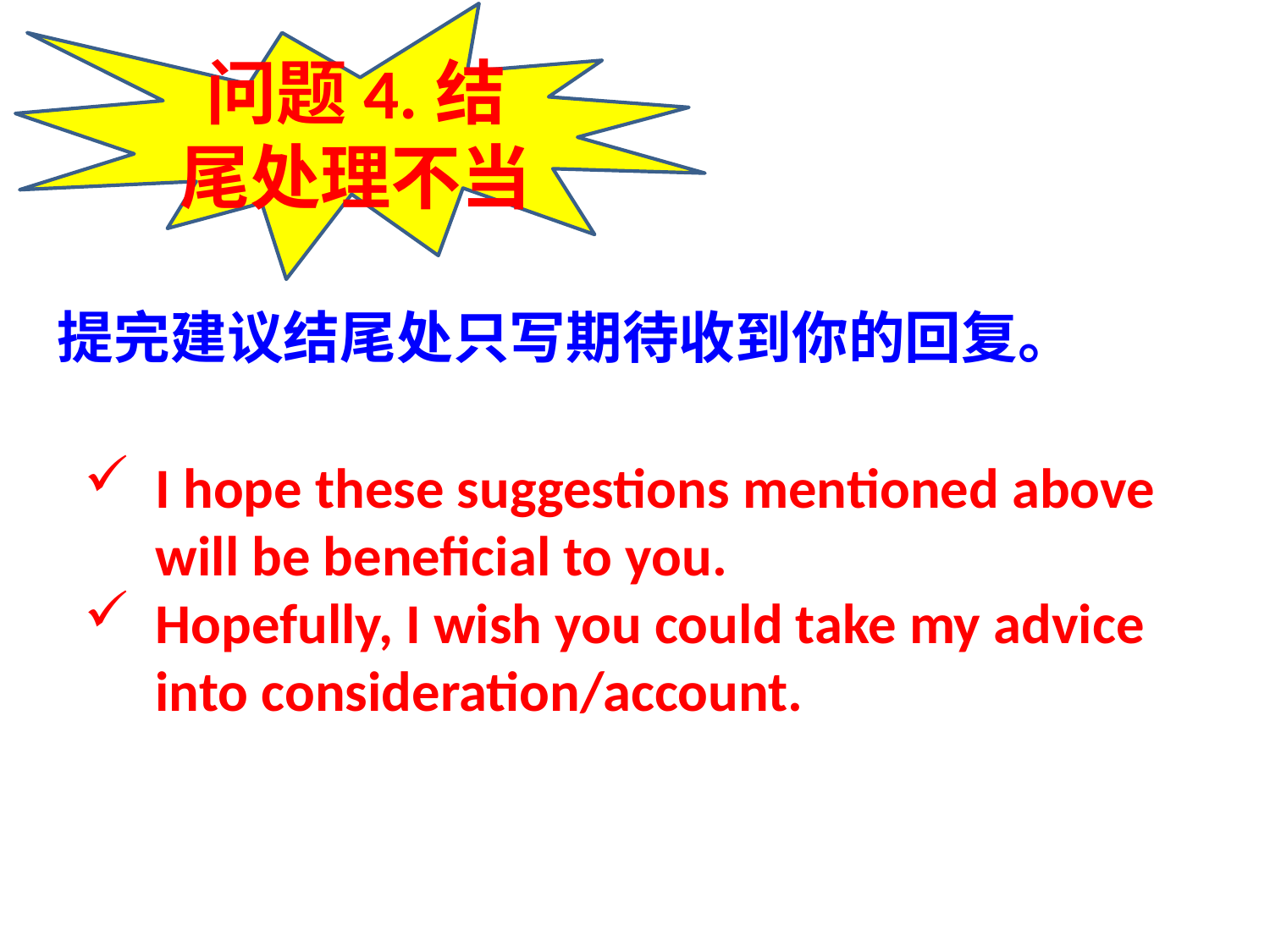

问题4.结尾处理不当
提完建议结尾处只写期待收到你的回复。

I hope these suggestions mentioned above will be beneficial to you.
Hopefully, I wish you could take my advice into consideration/account.